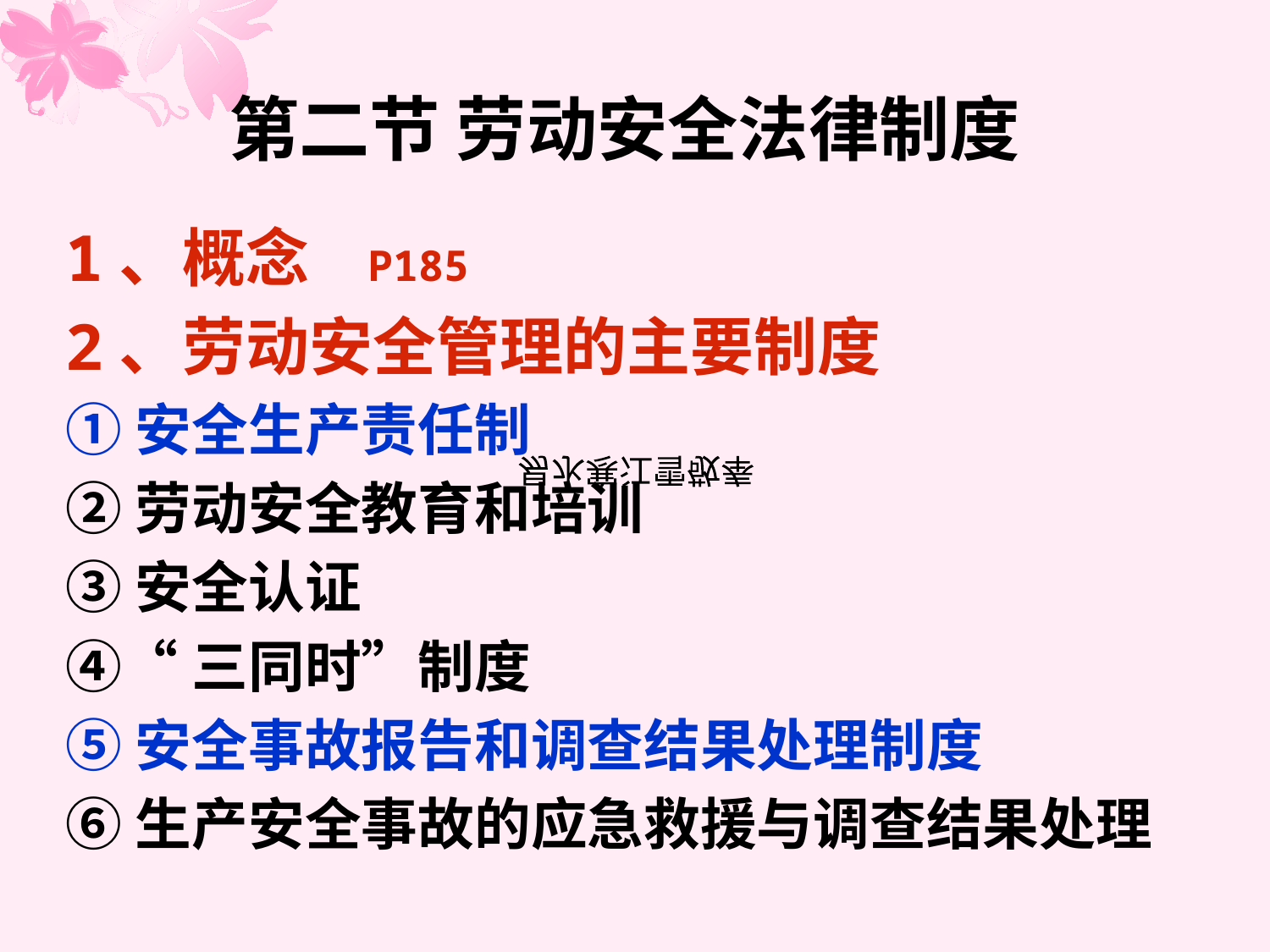

# 第二节 劳动安全法律制度
1、概念   P185
2、劳动安全管理的主要制度
①安全生产责任制
②劳动安全教育和培训
③安全认证
④“三同时”制度
⑤安全事故报告和调查结果处理制度
⑥生产安全事故的应急救援与调查结果处理

易水寒江雪敬奉